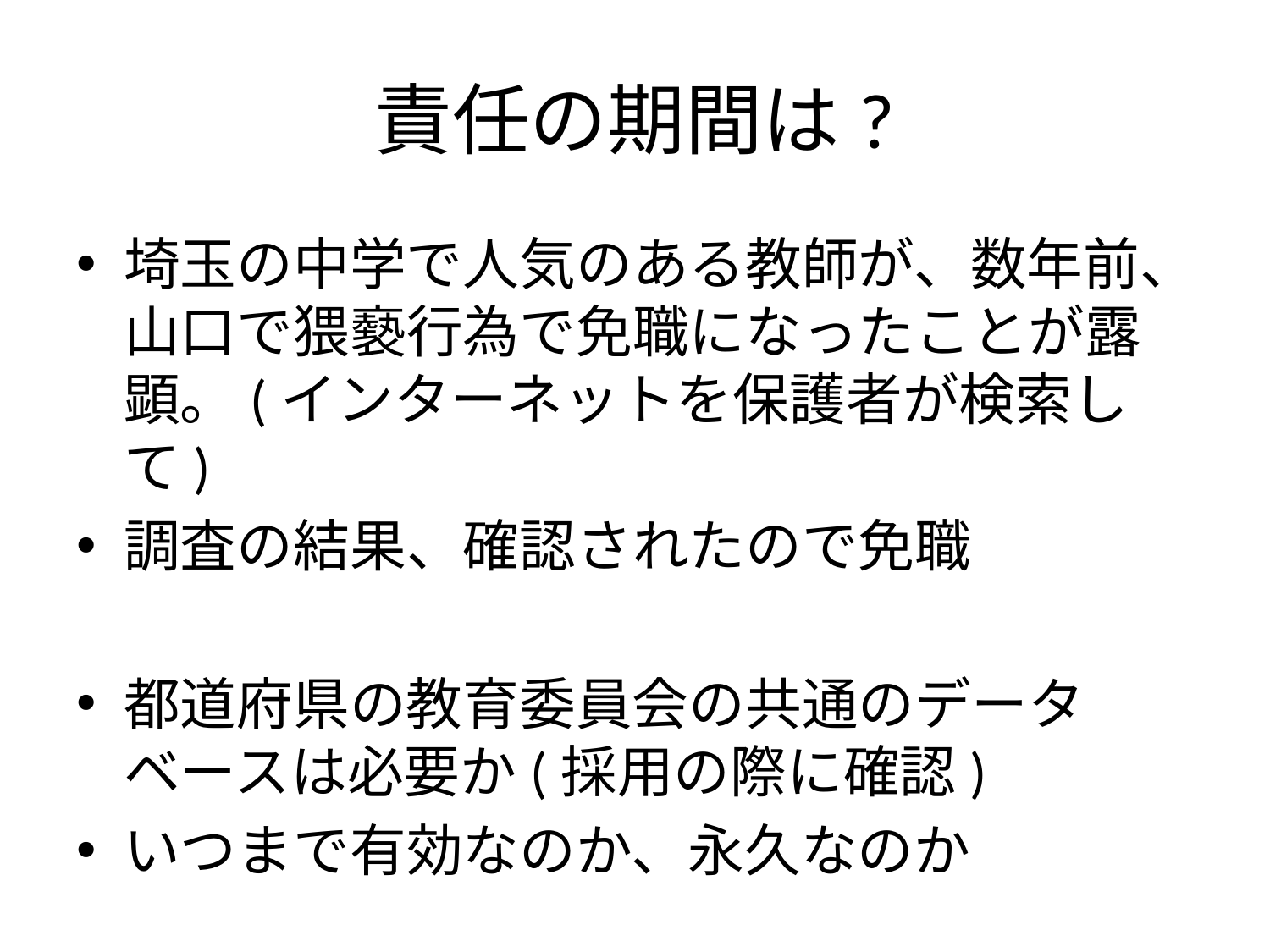

# 責任の期間は?
埼玉の中学で人気のある教師が、数年前、山口で猥褻行為で免職になったことが露顕。(インターネットを保護者が検索して)
調査の結果、確認されたので免職

都道府県の教育委員会の共通のデータベースは必要か(採用の際に確認)
いつまで有効なのか、永久なのか